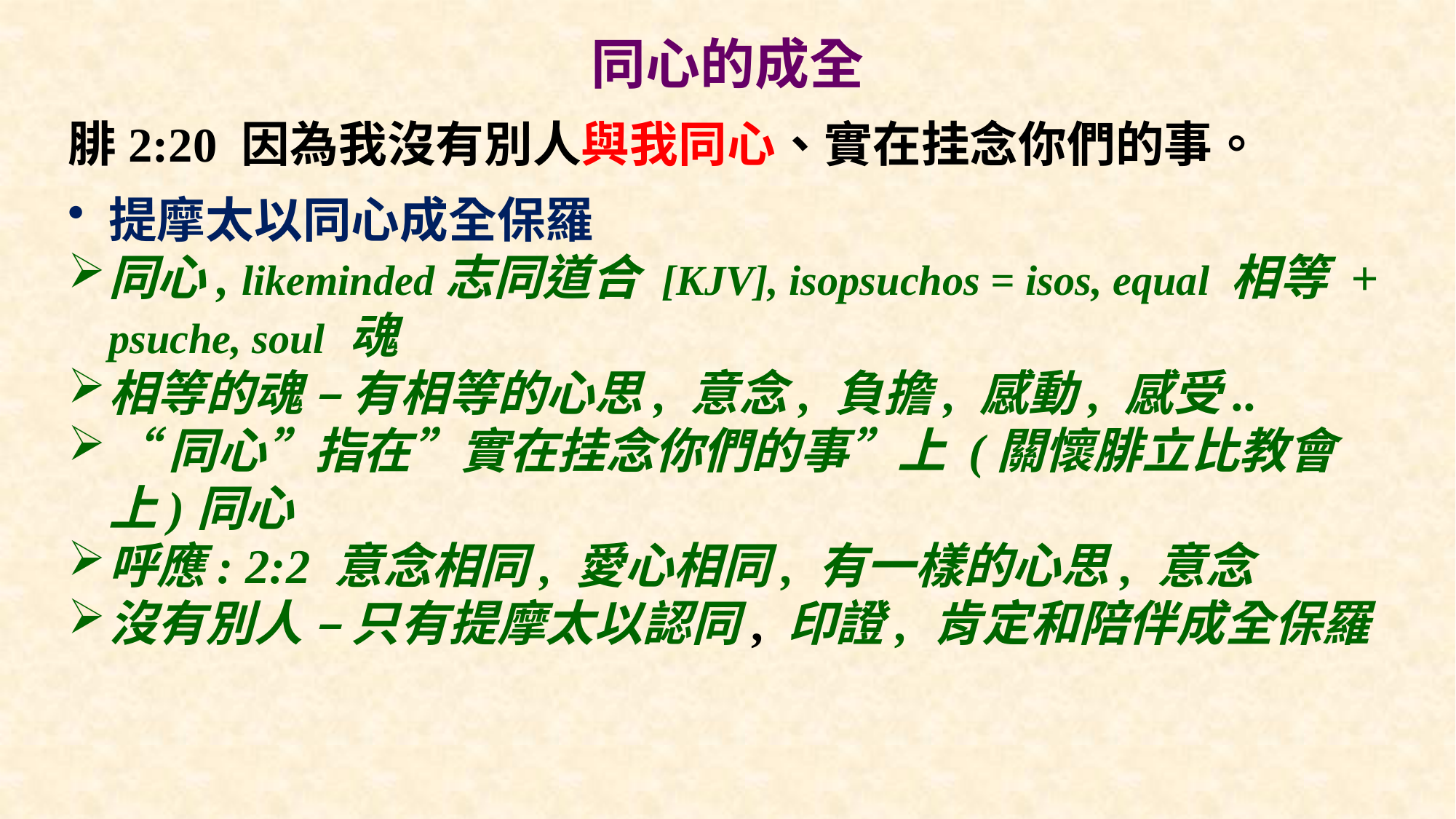

# 同心的成全
腓2:20 因為我沒有別人與我同心、實在挂念你們的事。
提摩太以同心成全保羅
同心, likeminded志同道合 [KJV], isopsuchos = isos, equal 相等 + psuche, soul 魂
相等的魂 – 有相等的心思, 意念, 負擔, 感動, 感受..
“同心”指在”實在挂念你們的事”上 (關懷腓立比教會上)同心
呼應: 2:2 意念相同, 愛心相同, 有一樣的心思, 意念
沒有別人 – 只有提摩太以認同, 印證, 肯定和陪伴成全保羅